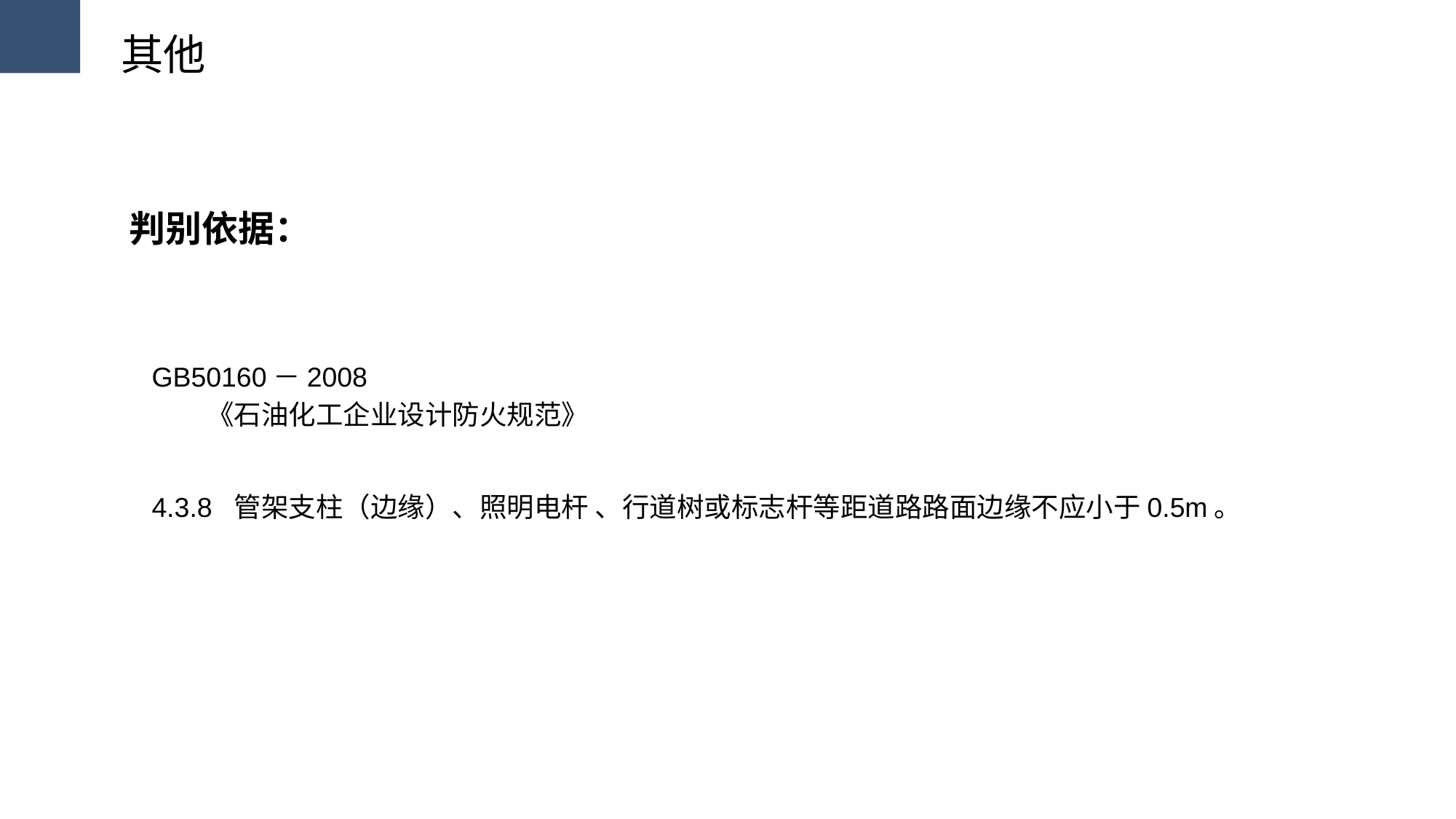

其他
    判别依据：
GB50160－2008
 《石油化工企业设计防火规范》

4.3.8  管架支柱（边缘）、照明电杆 、行道树或标志杆等距道路路面边缘不应小于0.5m。